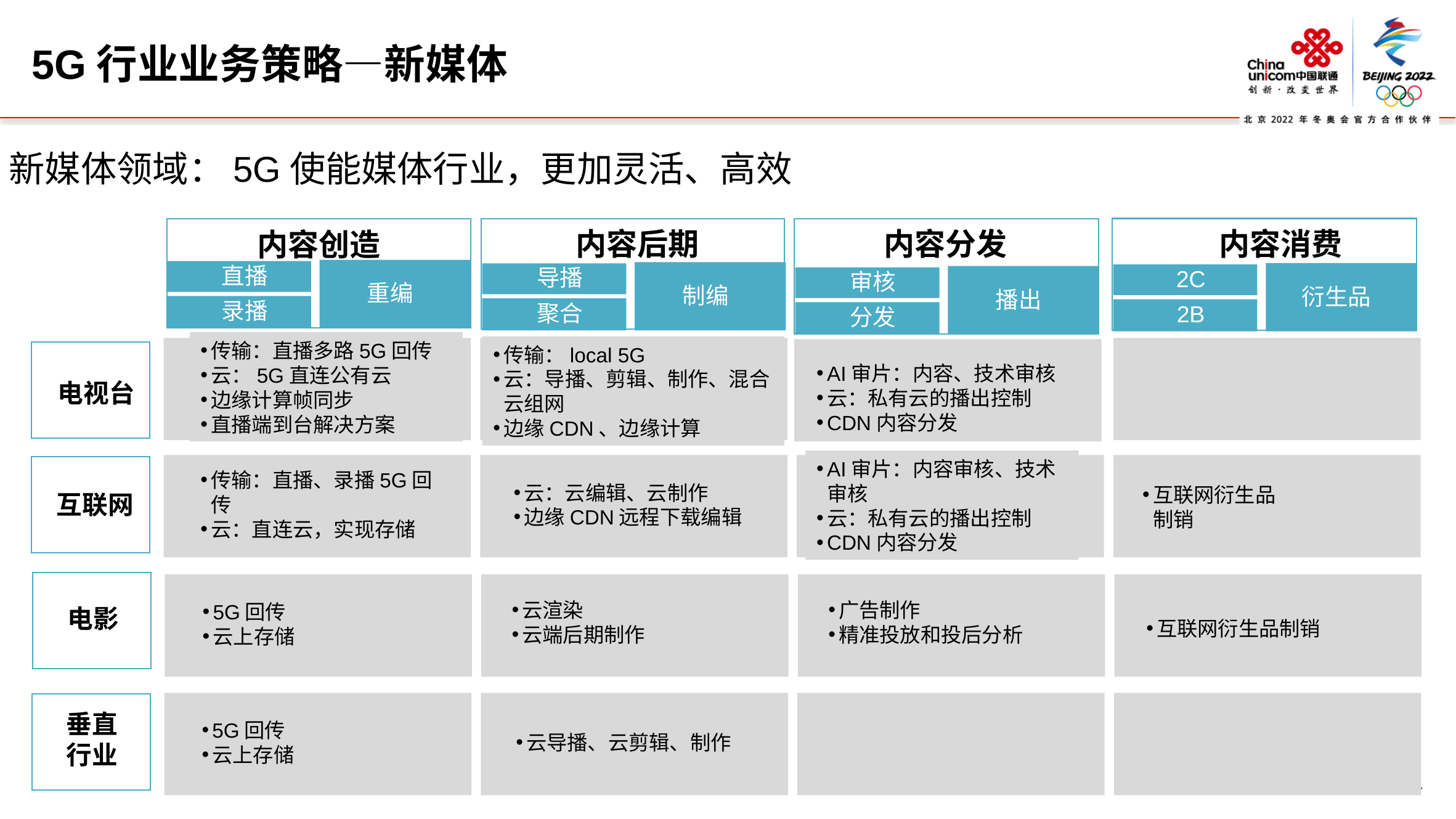

5G行业业务策略—新媒体
新媒体领域：5G使能媒体行业，更加灵活、高效
内容后期
内容分发
内容消费
内容创造

直播
导播
2C

审核

重编
制编
衍生品
播出
录播
聚合
2B

分发

传输：直播多路5G回传
云：5G直连公有云
边缘计算帧同步
直播端到台解决方案
传输：local 5G
云：导播、剪辑、制作、混合云组网
边缘CDN、边缘计算

AI审片：内容、技术审核
云：私有云的播出控制
CDN内容分发
电视台
AI审片：内容审核、技术审核
云：私有云的播出控制
CDN内容分发

传输：直播、录播5G回传
云：直连云，实现存储
云：云编辑、云制作
边缘CDN远程下载编辑
互联网衍生品制销
互联网

云渲染
云端后期制作
广告制作
精准投放和投后分析
5G回传
云上存储
电影
互联网衍生品制销

垂直
行业
5G回传
云上存储
云导播、云剪辑、制作